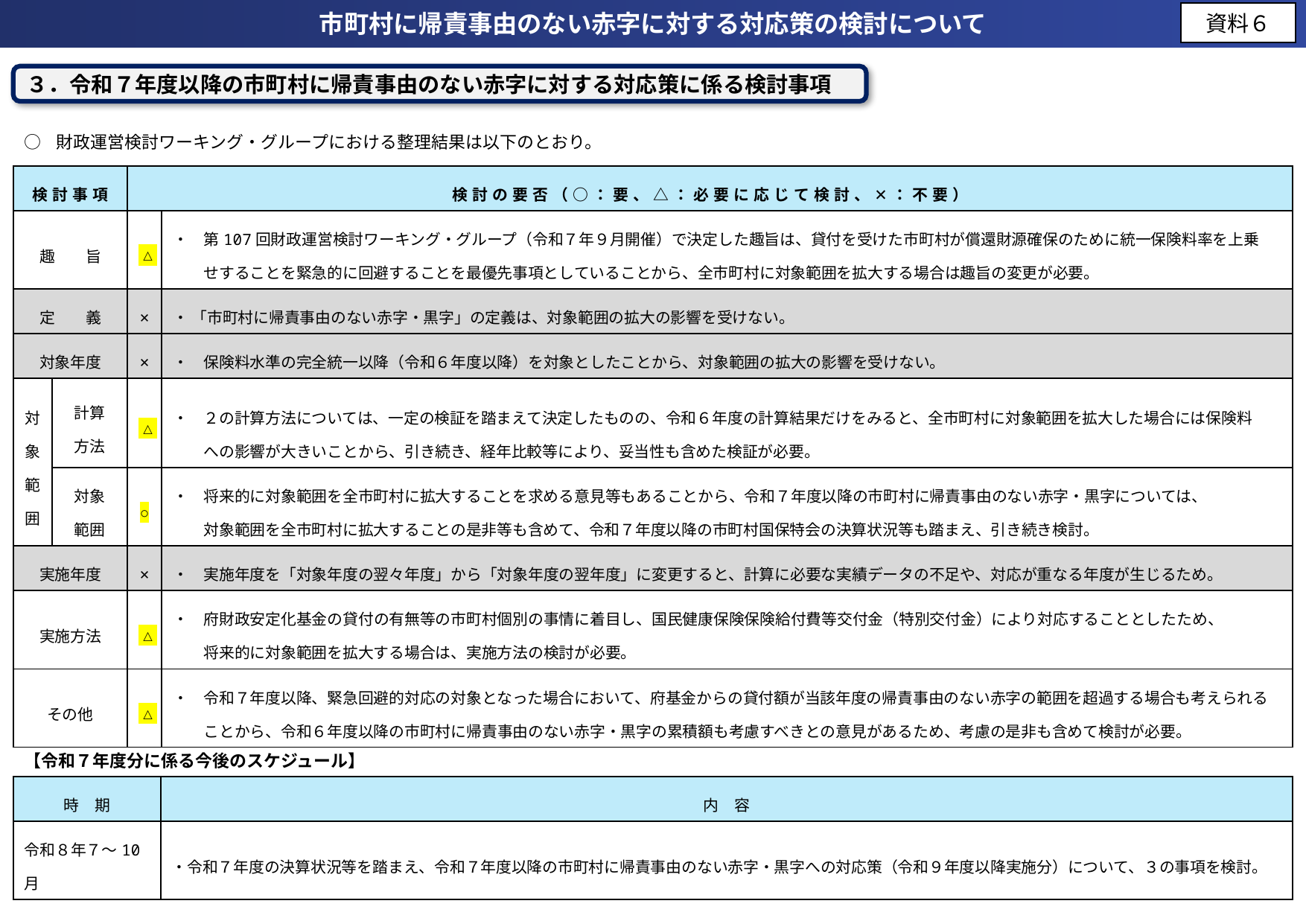

市町村に帰責事由のない赤字に対する対応策の検討について
資料６
３．令和７年度以降の市町村に帰責事由のない赤字に対する対応策に係る検討事項
○	財政運営検討ワーキング・グループにおける整理結果は以下のとおり。
| 検討事項 |  | 検討の要否（○：要、△：必要に応じて検討、✕：不要） | 検討の要否 |
| --- | --- | --- | --- |
| 趣　　旨 |  | △ | ・　第107回財政運営検討ワーキング・グループ（令和７年９月開催）で決定した趣旨は、貸付を受けた市町村が償還財源確保のために統一保険料率を上乗 　　せすることを緊急的に回避することを最優先事項としていることから、全市町村に対象範囲を拡大する場合は趣旨の変更が必要。 |
| 定　　義 |  | ✕ | ・ 「市町村に帰責事由のない赤字・黒字」の定義は、対象範囲の拡大の影響を受けない。 |
| 対象年度 |  | ✕ | ・　保険料水準の完全統一以降（令和６年度以降）を対象としたことから、対象範囲の拡大の影響を受けない。 |
| 対象範囲 | 計算 方法 | △ | ・　２の計算方法については、一定の検証を踏まえて決定したものの、令和６年度の計算結果だけをみると、全市町村に対象範囲を拡大した場合には保険料 　　への影響が大きいことから、引き続き、経年比較等により、妥当性も含めた検証が必要。 |
|  | 対象 範囲 | ○ | ・　将来的に対象範囲を全市町村に拡大することを求める意見等もあることから、令和７年度以降の市町村に帰責事由のない赤字・黒字については、 　　対象範囲を全市町村に拡大することの是非等も含めて、令和７年度以降の市町村国保特会の決算状況等も踏まえ、引き続き検討。 |
| 実施年度 |  | ✕ | ・　実施年度を「対象年度の翌々年度」から「対象年度の翌年度」に変更すると、計算に必要な実績データの不足や、対応が重なる年度が生じるため。 |
| 実施方法 |  | △ | ・　府財政安定化基金の貸付の有無等の市町村個別の事情に着目し、国民健康保険保険給付費等交付金（特別交付金）により対応することとしたため、 　　将来的に対象範囲を拡大する場合は、実施方法の検討が必要。 |
| その他 |  | △ | ・　令和７年度以降、緊急回避的対応の対象となった場合において、府基金からの貸付額が当該年度の帰責事由のない赤字の範囲を超過する場合も考えられる 　　ことから、令和６年度以降の市町村に帰責事由のない赤字・黒字の累積額も考慮すべきとの意見があるため、考慮の是非も含めて検討が必要。 |
【令和７年度分に係る今後のスケジュール】
| 時　期 | 内　容 |
| --- | --- |
| 令和８年７～10月 | ・令和７年度の決算状況等を踏まえ、令和７年度以降の市町村に帰責事由のない赤字・黒字への対応策（令和９年度以降実施分）について、３の事項を検討。 |